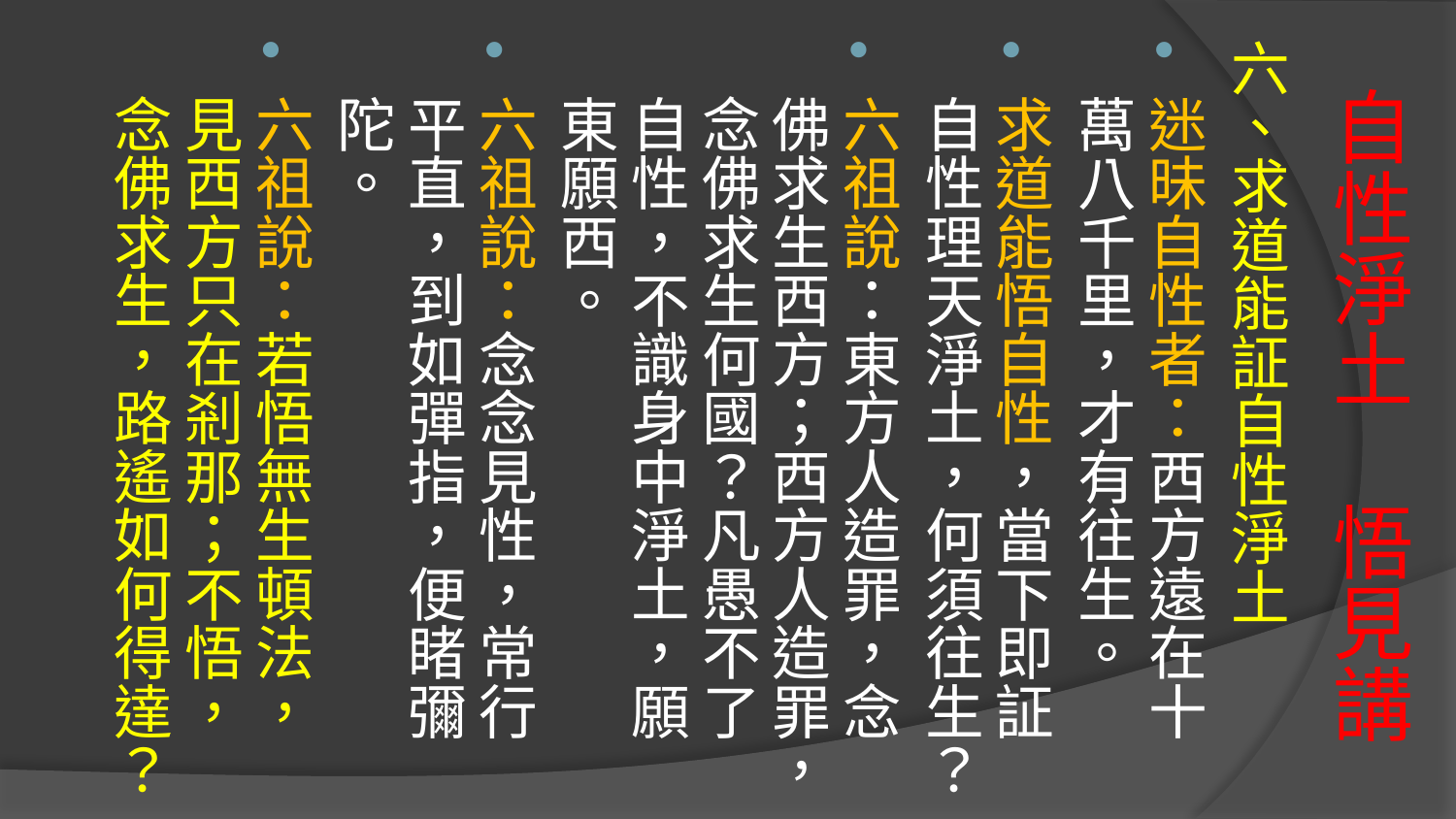

六、求道能証自性淨土
迷昧自性者：西方遠在十萬八千里，才有往生。
求道能悟自性，當下即証自性理天淨土，何須往生？
六祖說：東方人造罪，念佛求生西方；西方人造罪，念佛求生何國？凡愚不了自性，不識身中淨土，願東願西。
六祖說：念念見性，常行平直，到如彈指，便睹彌陀。
六祖說：若悟無生頓法，見西方只在剎那；不悟，念佛求生，路遙如何得達？

# 自性淨土     悟見講